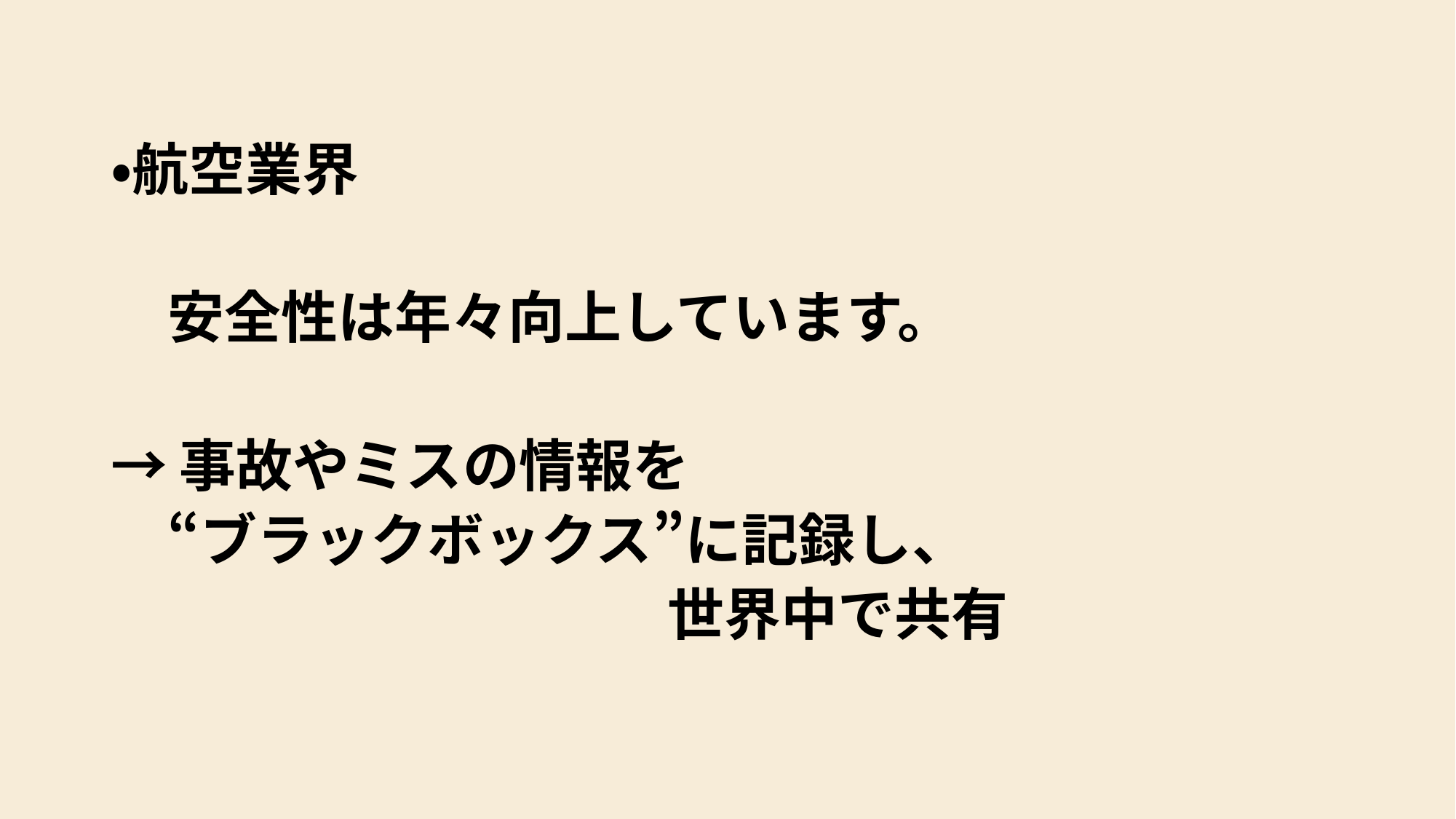

・航空業界

　安全性は年々向上しています。

→事故やミスの情報を
　“ブラックボックス”に記録し、
						世界中で共有